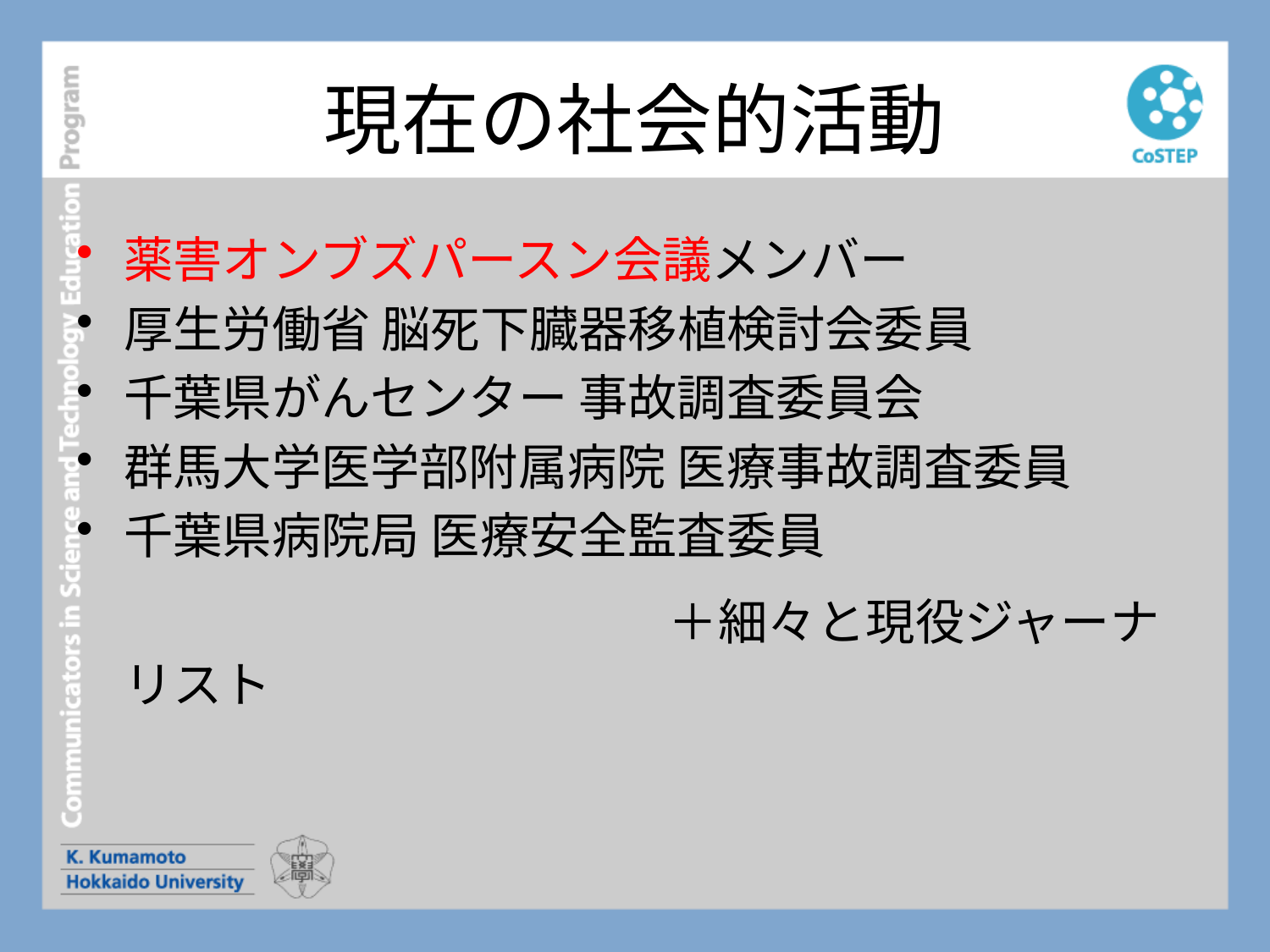

# 現在の社会的活動
薬害オンブズパースン会議メンバー
厚生労働省 脳死下臓器移植検討会委員
千葉県がんセンター 事故調査委員会
群馬大学医学部附属病院 医療事故調査委員
千葉県病院局 医療安全監査委員
　　　　　　　　　　　　＋細々と現役ジャーナリスト